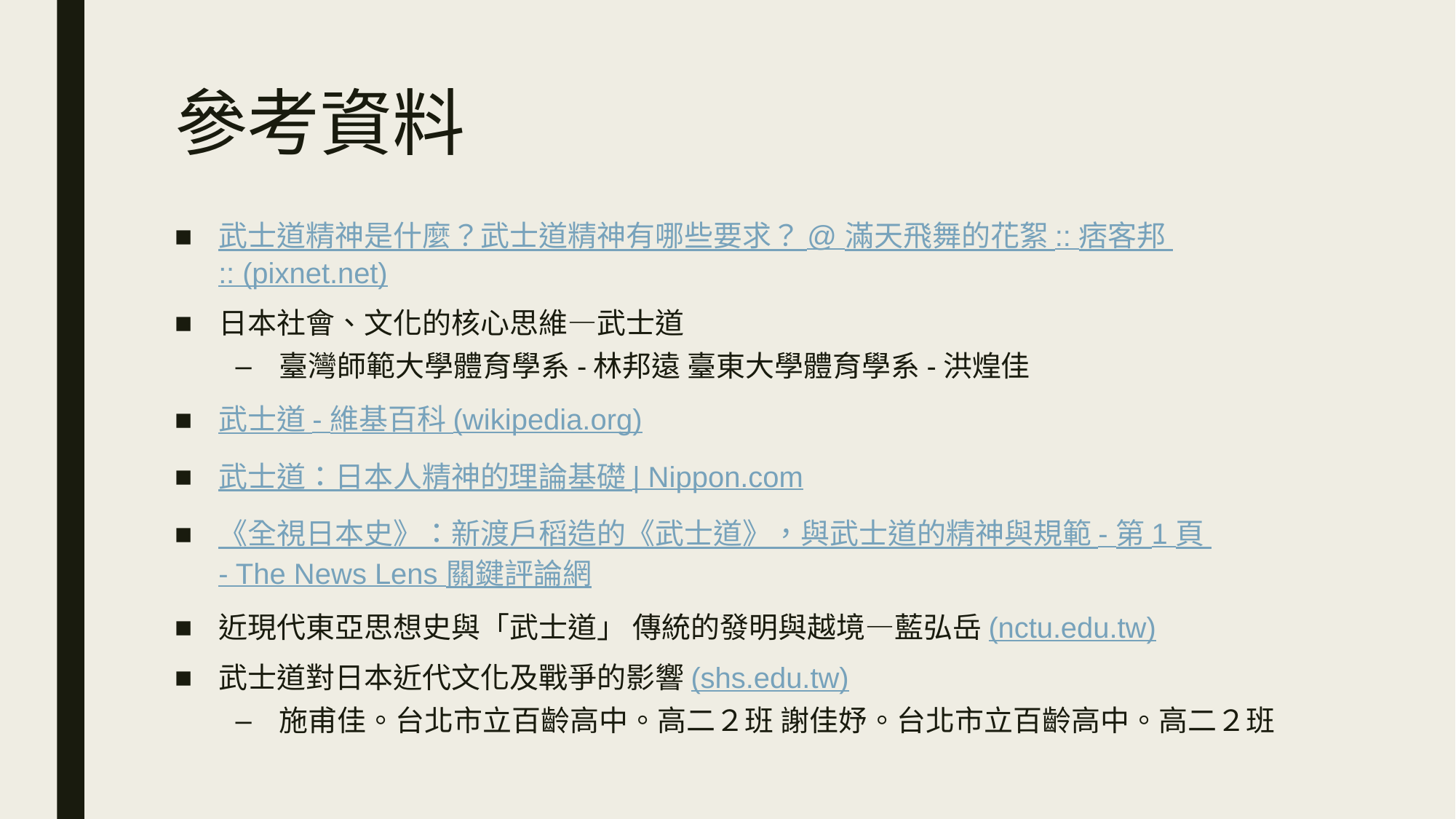

# 參考資料
武士道精神是什麼？武士道精神有哪些要求？ @ 滿天飛舞的花絮 :: 痞客邦 :: (pixnet.net)
日本社會、文化的核心思維—武士道
臺灣師範大學體育學系-林邦遠 臺東大學體育學系-洪煌佳
武士道 - 維基百科 (wikipedia.org)
武士道：日本人精神的理論基礎 | Nippon.com
《全視日本史》：新渡戶稻造的《武士道》，與武士道的精神與規範 - 第 1 頁 - The News Lens 關鍵評論網
近現代東亞思想史與「武士道」 傳統的發明與越境—藍弘岳(nctu.edu.tw)
武士道對日本近代文化及戰爭的影響(shs.edu.tw)
施甫佳。台北市立百齡高中。高二２班 謝佳妤。台北市立百齡高中。高二２班